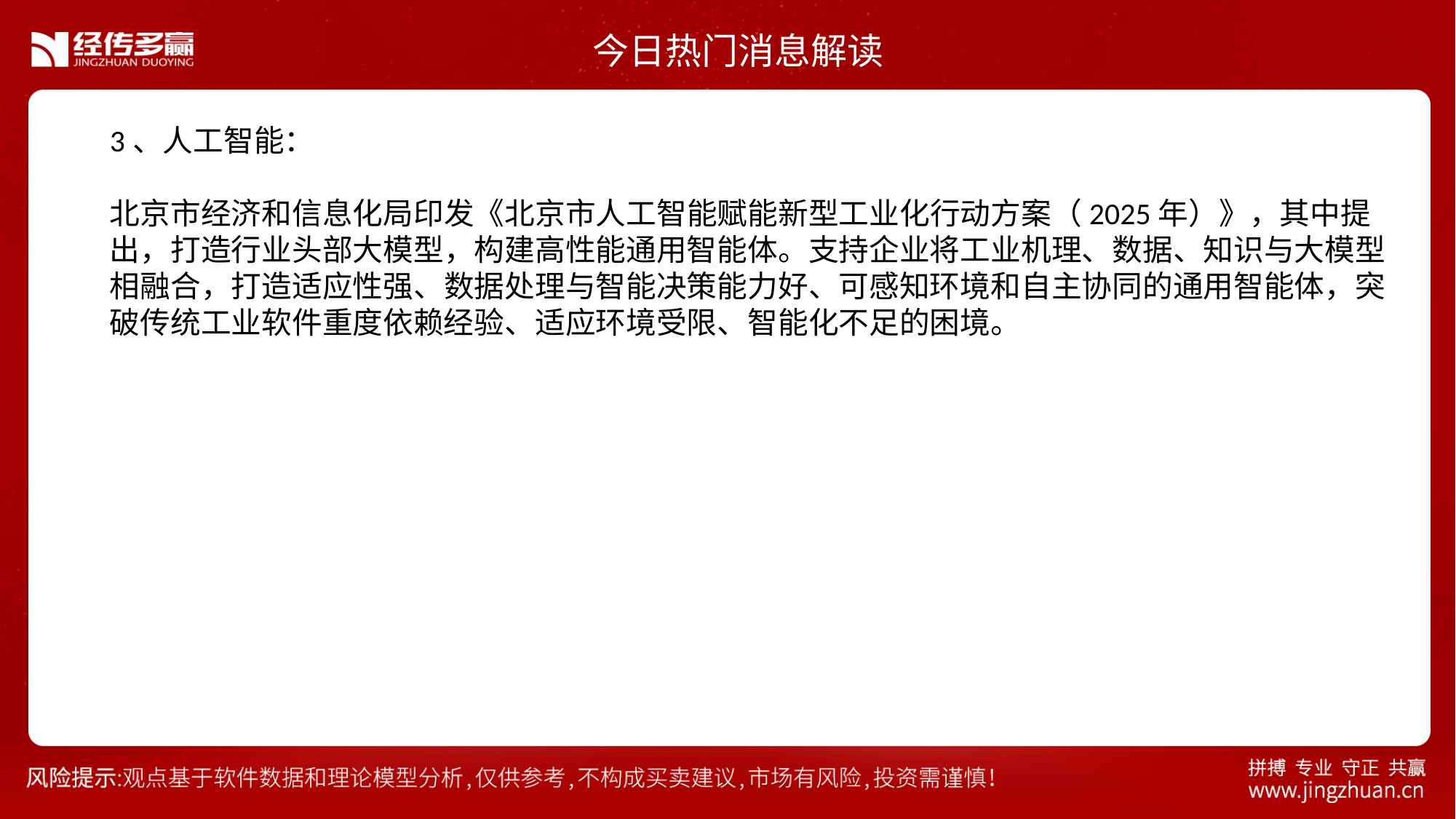

今日热门消息解读
3、人工智能：

北京市经济和信息化局印发《北京市人工智能赋能新型工业化行动方案（2025年）》，其中提出，打造行业头部大模型，构建高性能通用智能体。支持企业将工业机理、数据、知识与大模型相融合，打造适应性强、数据处理与智能决策能力好、可感知环境和自主协同的通用智能体，突破传统工业软件重度依赖经验、适应环境受限、智能化不足的困境。